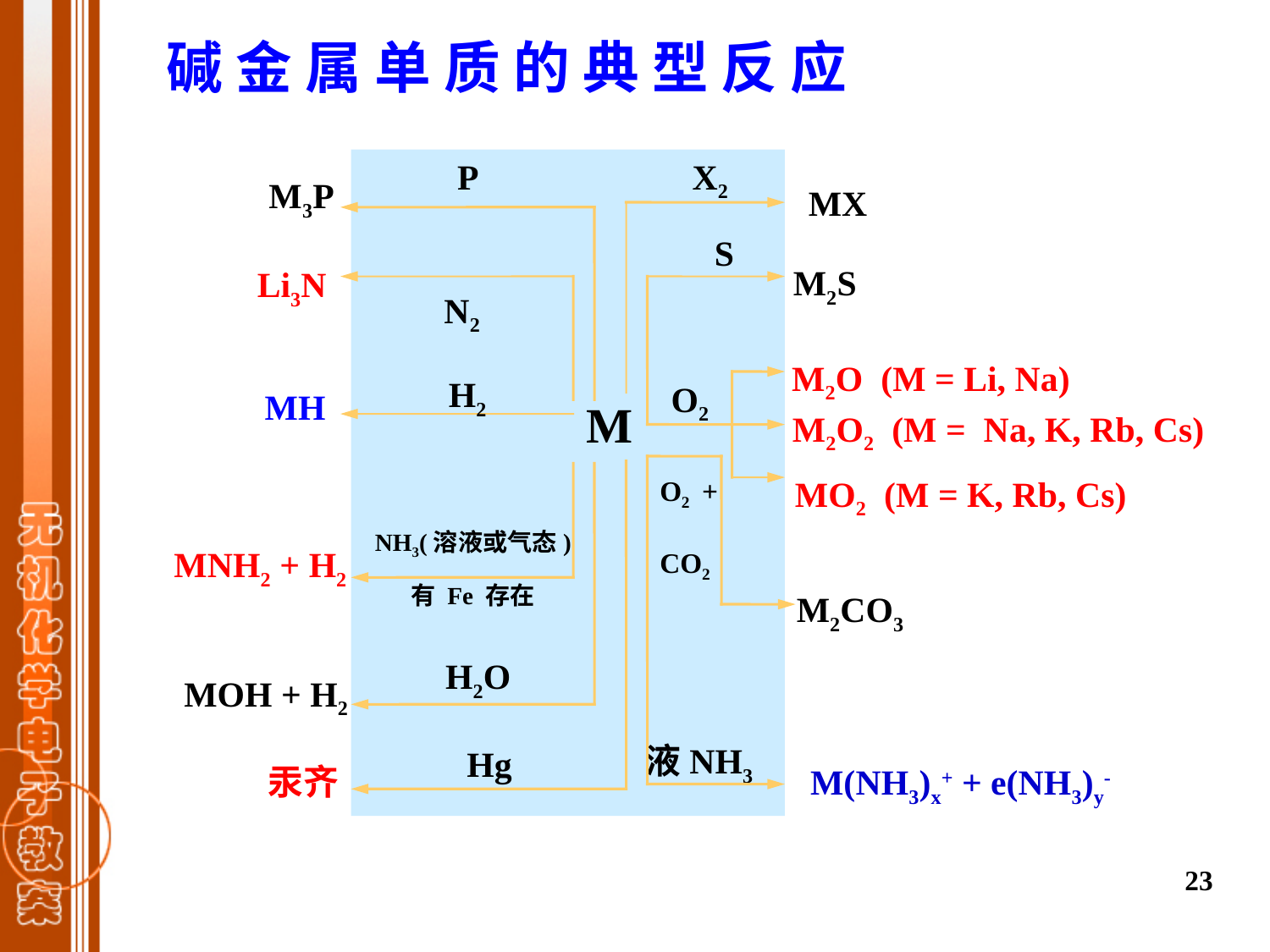

碱 金 属 单 质 的 典 型 反 应

M3P
Li3N
MH
MNH2 + H2
MOH + H2
汞齐
P
X2

S

N2
O2

M

O2   +   CO2

NH3(溶液或气态)
有 Fe 存在

H2O

液NH3
Hg

MX
M2S
M2O  (M = Li, Na)
M2O2  (M =  Na, K, Rb, Cs)
MO2  (M = K, Rb, Cs)
M2CO3
M(NH3)x+ + e(NH3)y-
H2
23